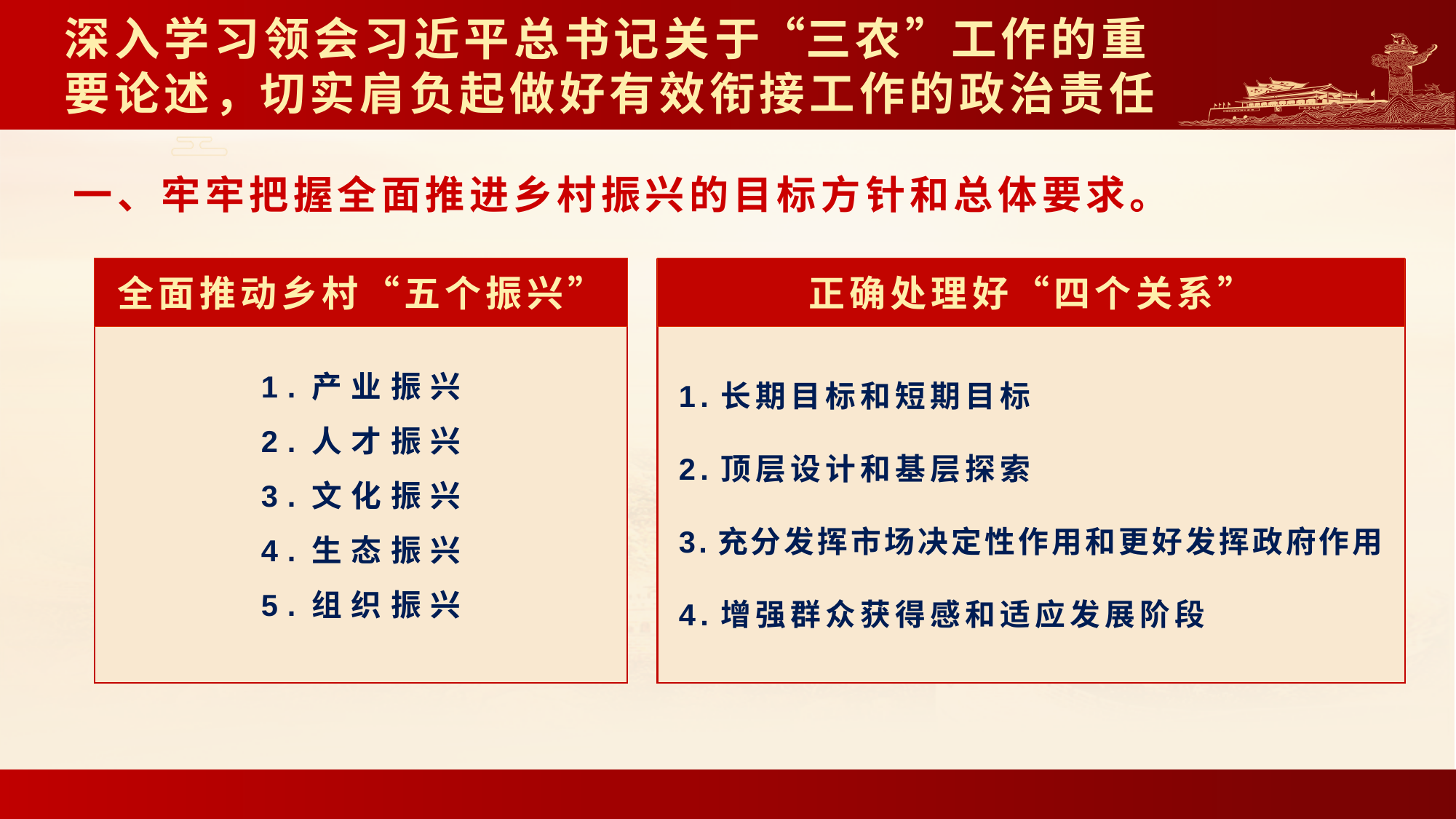

# 深入学习领会习近平总书记关于“三农”工作的重要论述，切实肩负起做好有效衔接工作的政治责任
一、牢牢把握全面推进乡村振兴的目标方针和总体要求。
全面推动乡村“五个振兴”
1.产业振兴
2.人才振兴
3.文化振兴
4.生态振兴
5.组织振兴

正确处理好“四个关系”

1.长期目标和短期目标
2.顶层设计和基层探索
3.充分发挥市场决定性作用和更好发挥政府作用
4.增强群众获得感和适应发展阶段